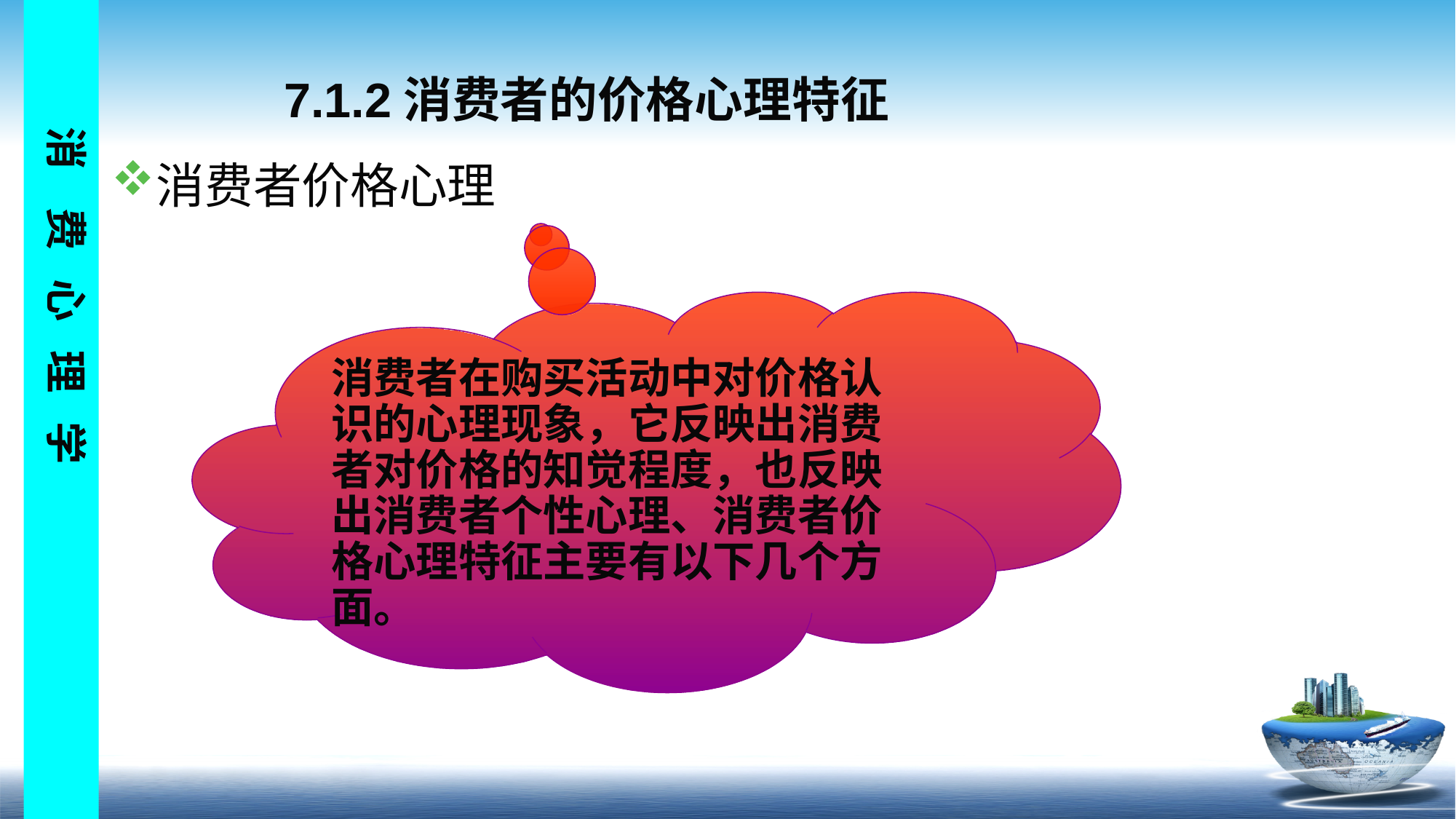

# 7.1.2消费者的价格心理特征
消费者价格心理
消费者在购买活动中对价格认识的心理现象，它反映出消费者对价格的知觉程度，也反映出消费者个性心理、消费者价格心理特征主要有以下几个方面。